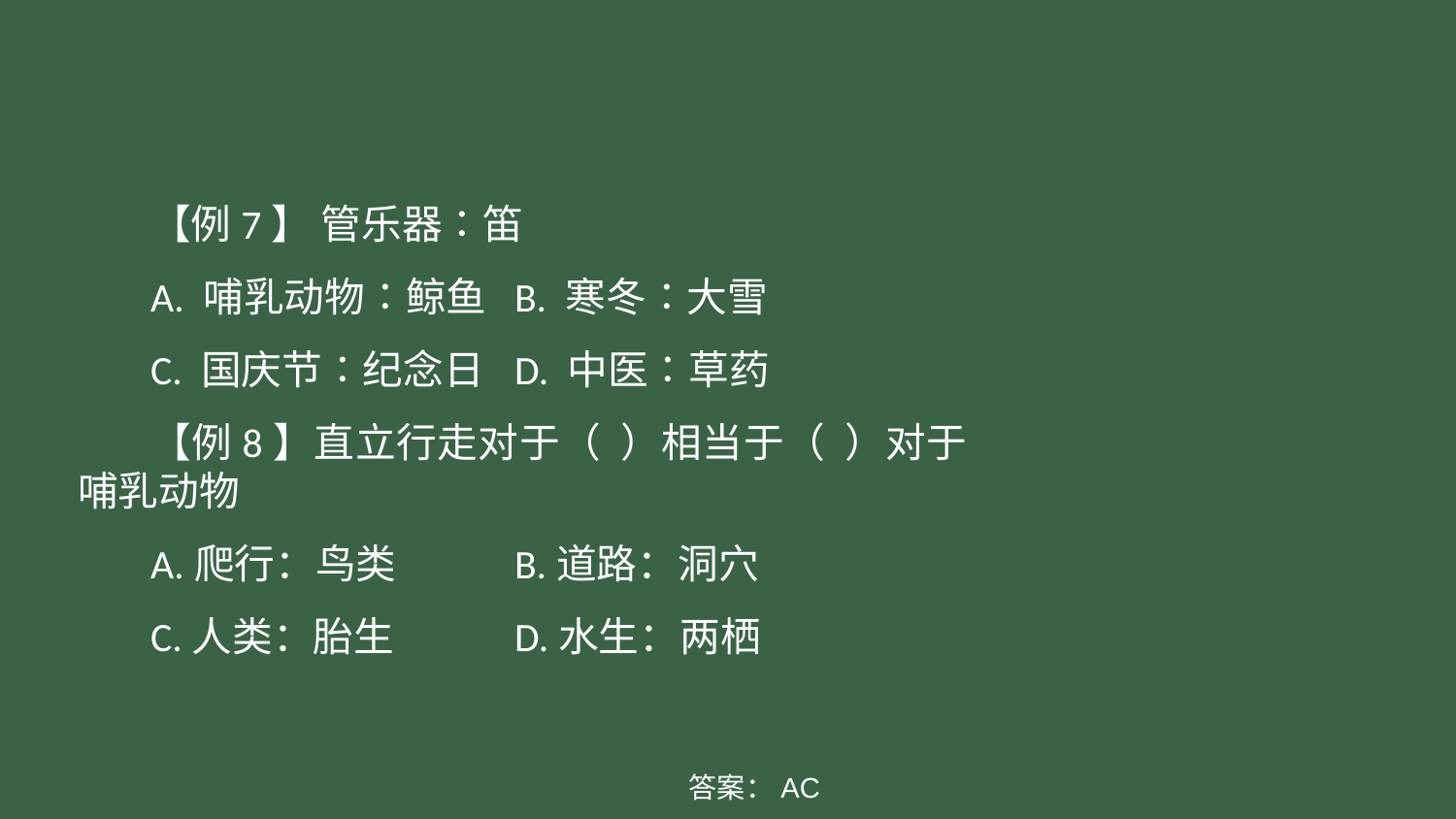

#
【例7】 管乐器∶笛
A. 哺乳动物∶鲸鱼	B. 寒冬∶大雪
C. 国庆节∶纪念日	D. 中医∶草药
【例8】直立行走对于（  ）相当于（  ）对于哺乳动物
A.爬行：鸟类	B.道路：洞穴
C.人类：胎生	D.水生：两栖

答案：AC